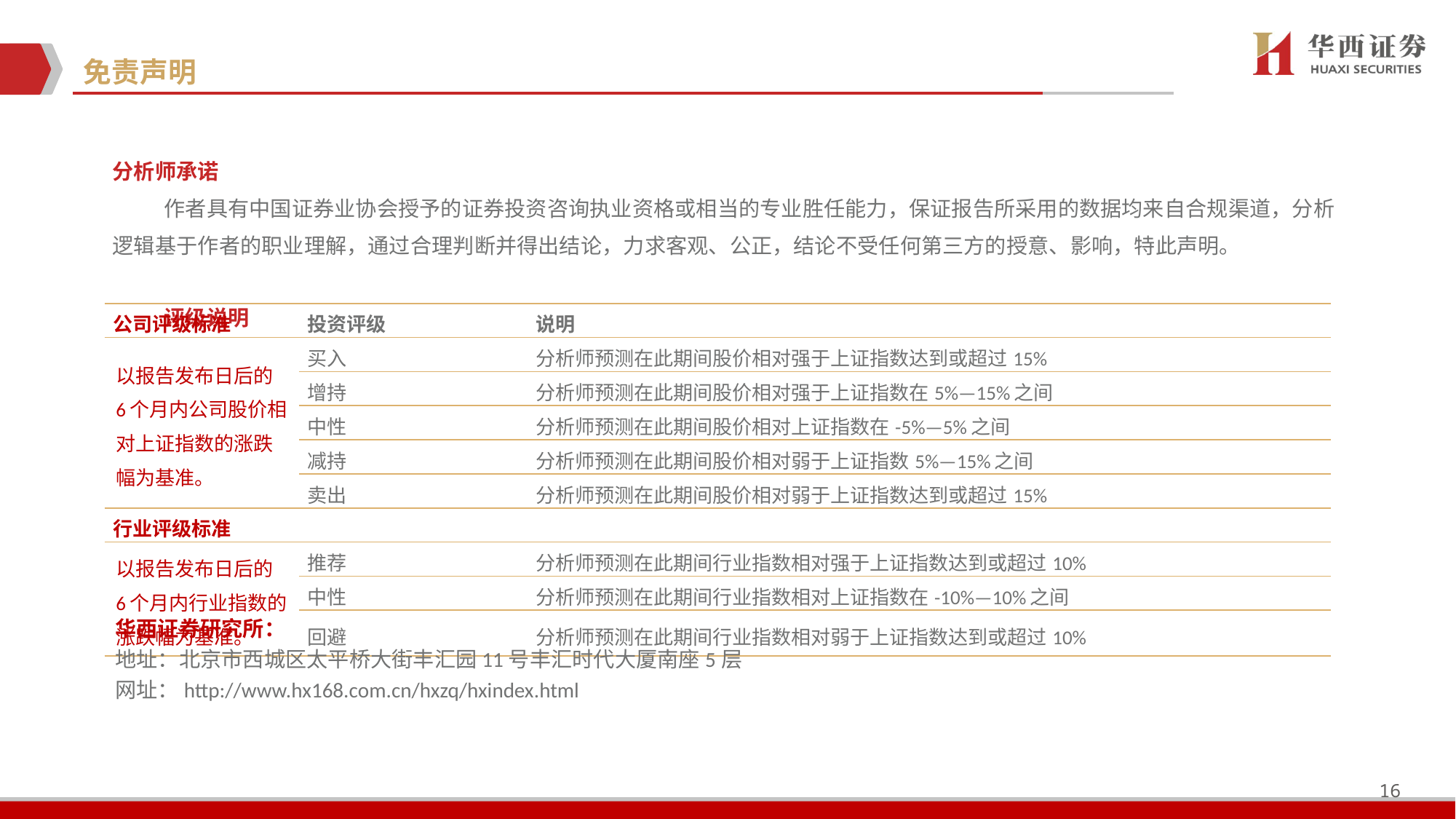

# 免责声明
| 分析师承诺 作者具有中国证券业协会授予的证券投资咨询执业资格或相当的专业胜任能力，保证报告所采用的数据均来自合规渠道，分析逻辑基于作者的职业理解，通过合理判断并得出结论，力求客观、公正，结论不受任何第三方的授意、影响，特此声明。 评级说明 |
| --- |
| 公司评级标准 | 投资评级 | 说明 |
| --- | --- | --- |
| 以报告发布日后的6个月内公司股价相对上证指数的涨跌幅为基准。 | 买入 | 分析师预测在此期间股价相对强于上证指数达到或超过15% |
|  | 增持 | 分析师预测在此期间股价相对强于上证指数在5%—15%之间 |
|  | 中性 | 分析师预测在此期间股价相对上证指数在-5%—5%之间 |
|  | 减持 | 分析师预测在此期间股价相对弱于上证指数5%—15%之间 |
|  | 卖出 | 分析师预测在此期间股价相对弱于上证指数达到或超过15% |
| 行业评级标准 |  |  |
| 以报告发布日后的6个月内行业指数的涨跌幅为基准。 | 推荐 | 分析师预测在此期间行业指数相对强于上证指数达到或超过10% |
|  | 中性 | 分析师预测在此期间行业指数相对上证指数在-10%—10%之间 |
|  | 回避 | 分析师预测在此期间行业指数相对弱于上证指数达到或超过10% |
华西证券研究所：
地址：北京市西城区太平桥大街丰汇园11号丰汇时代大厦南座5层
网址：http://www.hx168.com.cn/hxzq/hxindex.html
16